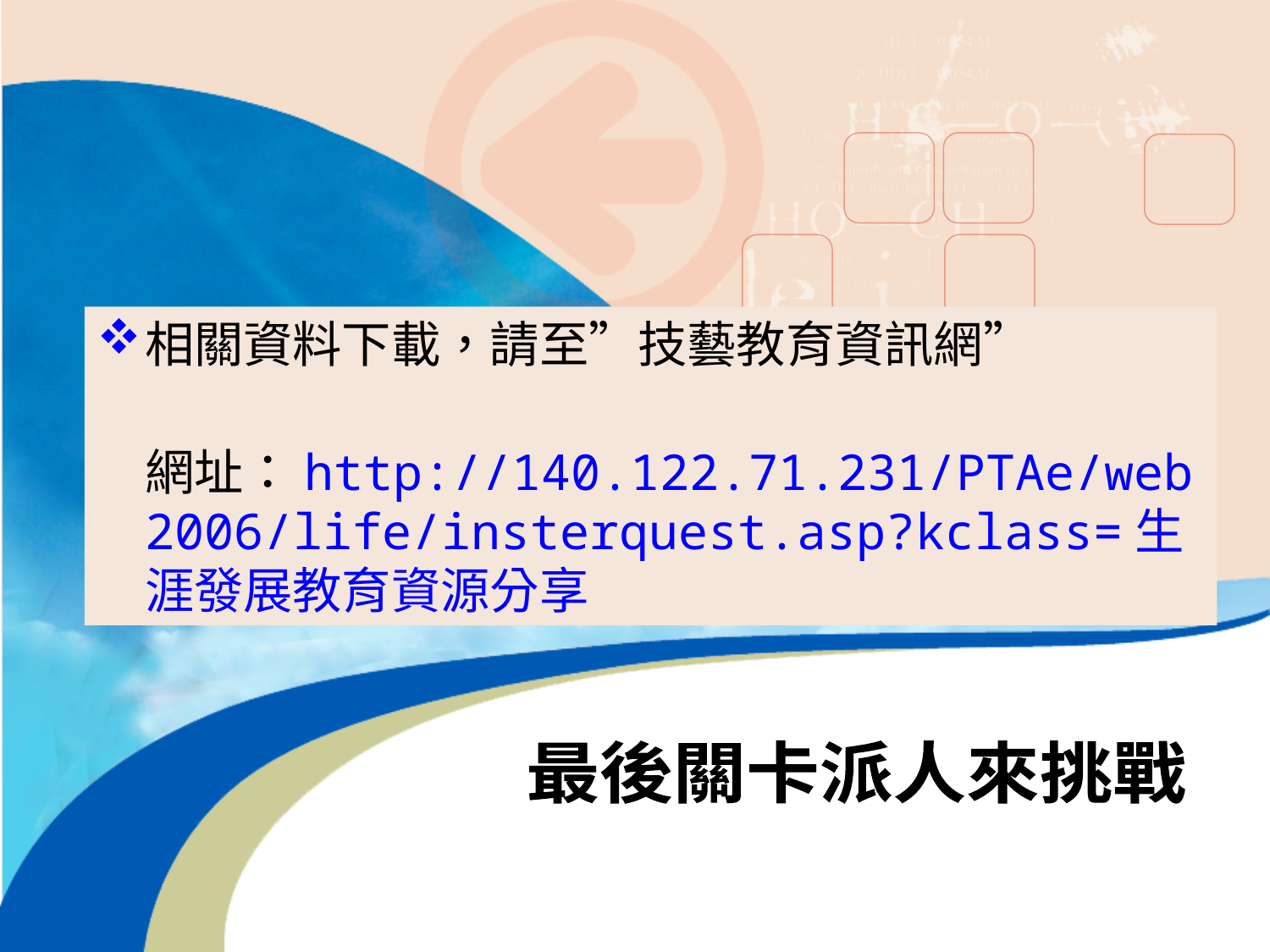

相關資料下載，請至”技藝教育資訊網”
  網址：http://140.122.71.231/PTAe/web2006/life/insterquest.asp?kclass=生涯發展教育資源分享
最後關卡派人來挑戰